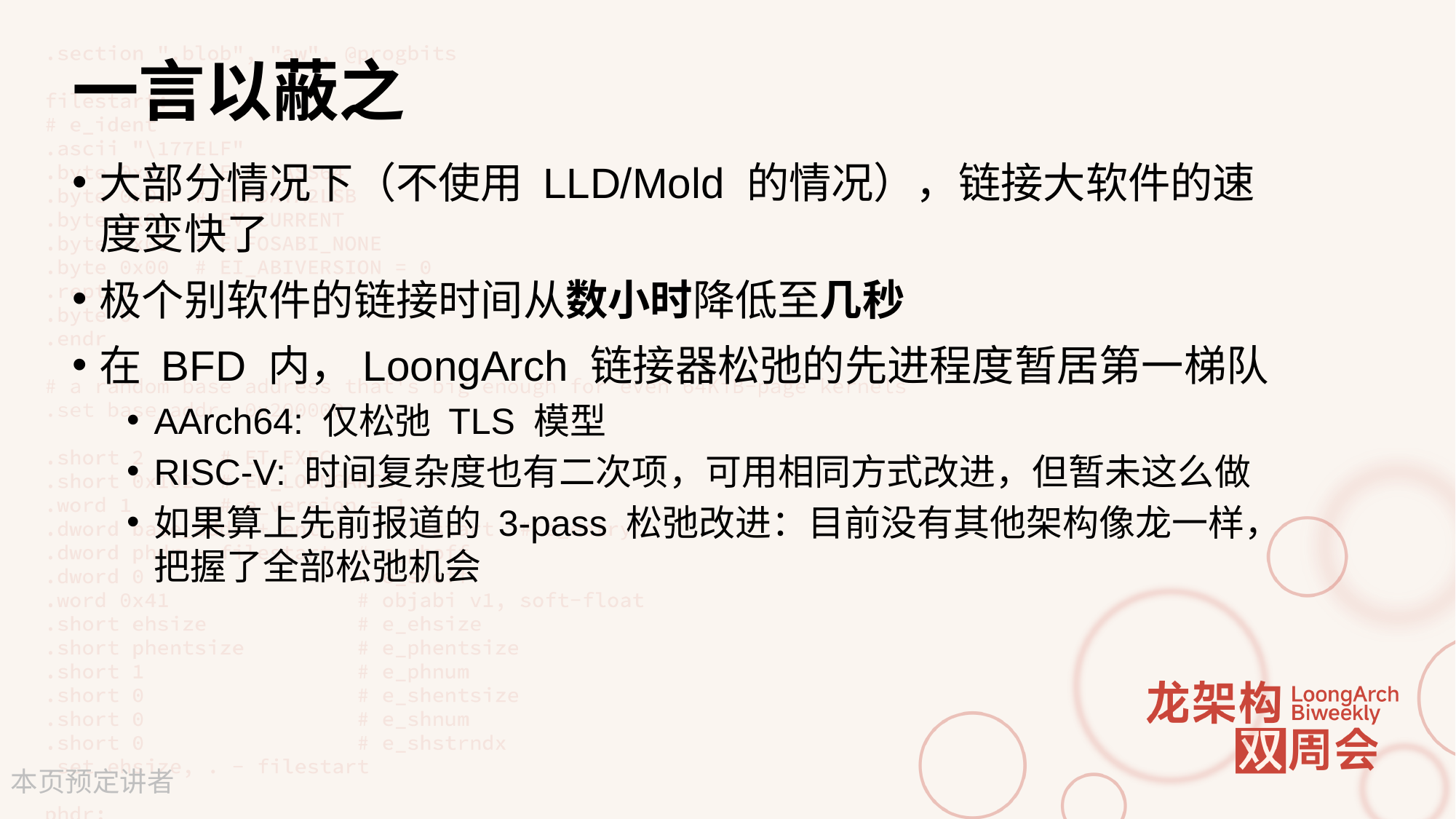

# 一言以蔽之
大部分情况下（不使用 LLD/Mold 的情况），链接大软件的速度变快了
极个别软件的链接时间从数小时降低至几秒
在 BFD 内，LoongArch 链接器松弛的先进程度暂居第一梯队
AArch64: 仅松弛 TLS 模型
RISC-V: 时间复杂度也有二次项，可用相同方式改进，但暂未这么做
如果算上先前报道的 3-pass 松弛改进：目前没有其他架构像龙一样，把握了全部松弛机会